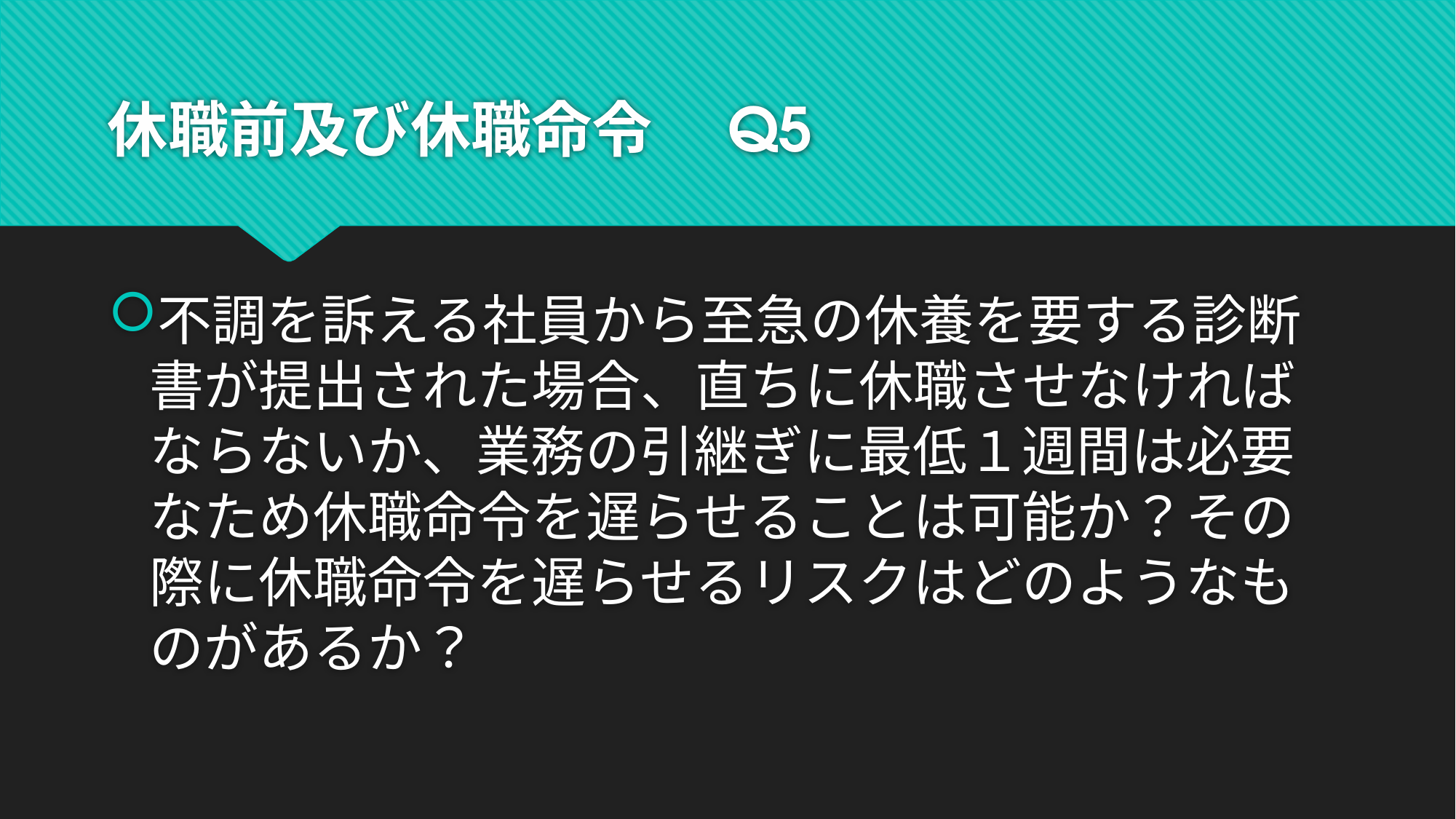

# 休職前及び休職命令　Q5
不調を訴える社員から至急の休養を要する診断書が提出された場合、直ちに休職させなければならないか、業務の引継ぎに最低１週間は必要なため休職命令を遅らせることは可能か？その際に休職命令を遅らせるリスクはどのようなものがあるか？